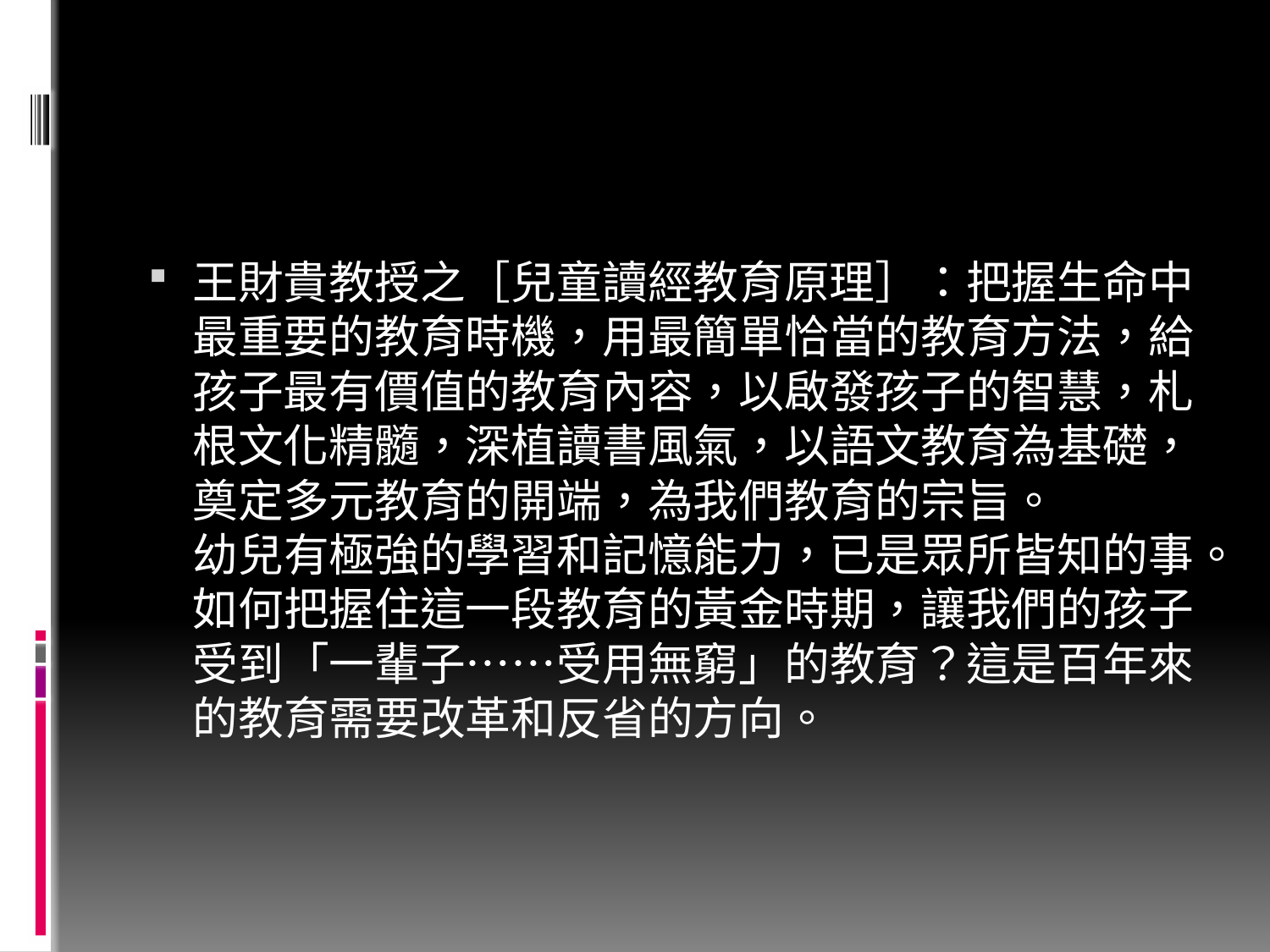

#
王財貴教授之［兒童讀經教育原理］：把握生命中最重要的教育時機，用最簡單恰當的教育方法，給孩子最有價值的教育內容，以啟發孩子的智慧，札根文化精髓，深植讀書風氣，以語文教育為基礎，奠定多元教育的開端，為我們教育的宗旨。
幼兒有極強的學習和記憶能力，已是眾所皆知的事。如何把握住這一段教育的黃金時期，讓我們的孩子受到「一輩子⋯⋯受用無窮」的教育？這是百年來的教育需要改革和反省的方向。